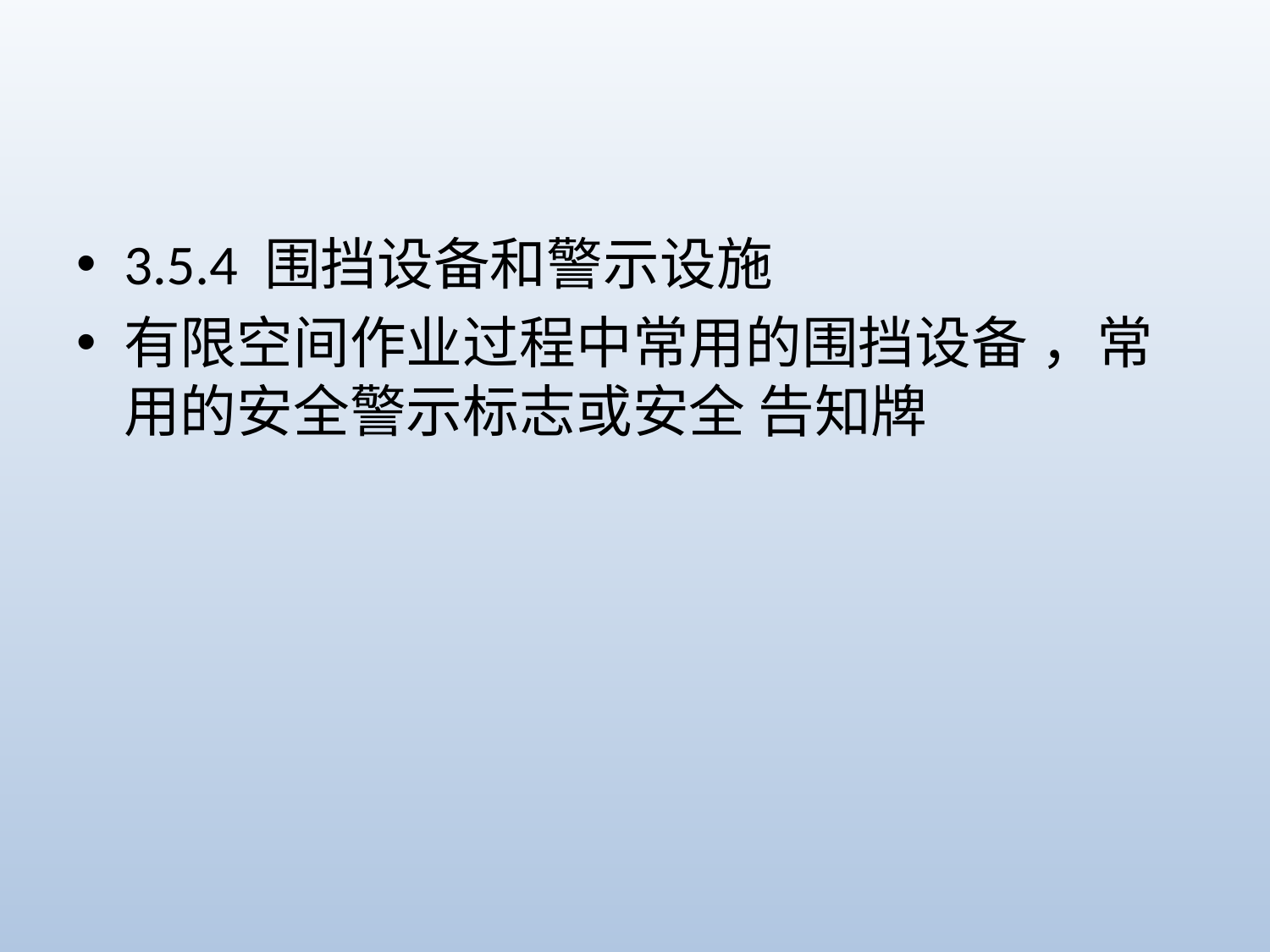

#
3.5.4 围挡设备和警示设施
有限空间作业过程中常用的围挡设备 ，常用的安全警示标志或安全 告知牌